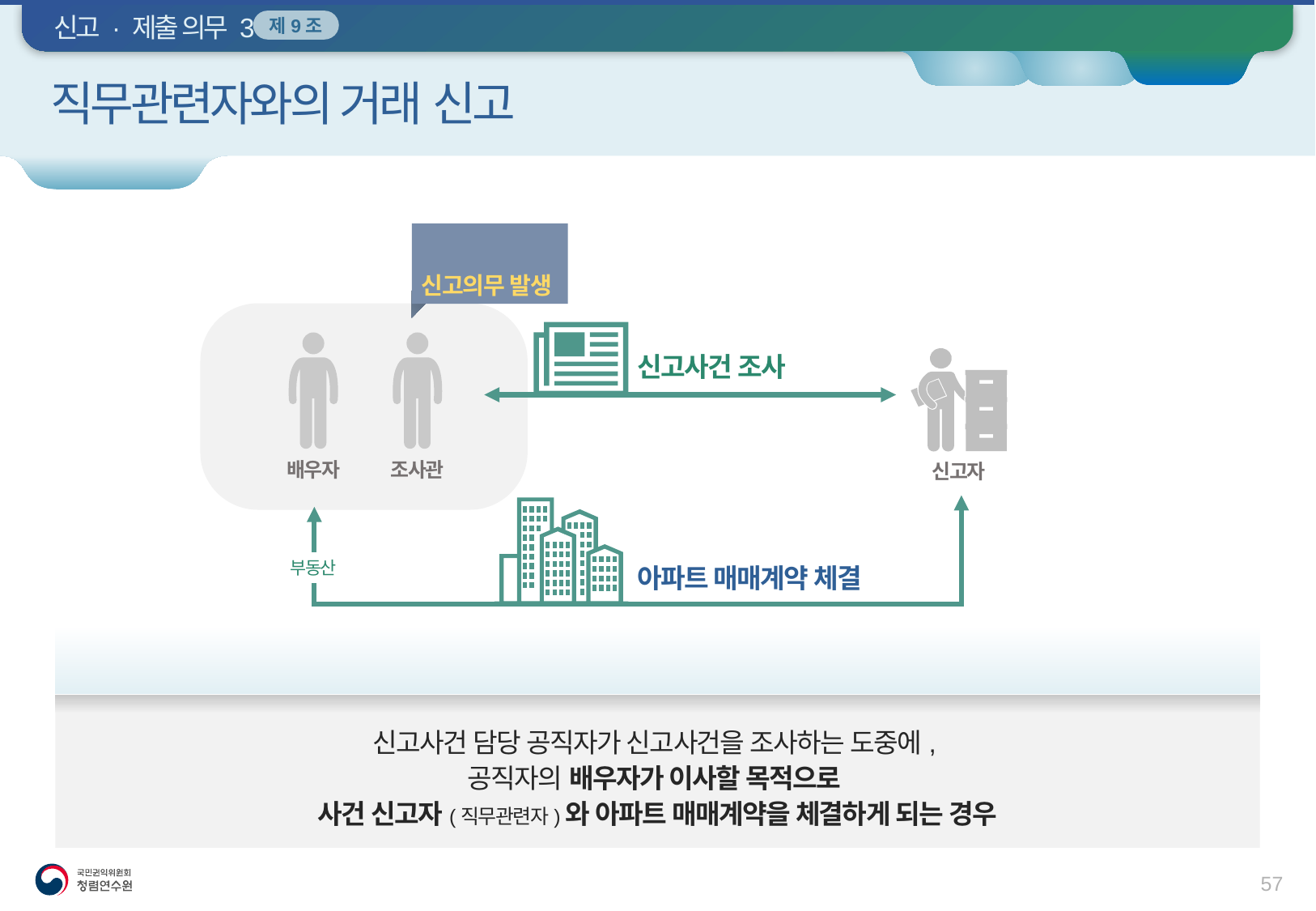

신고 · 제출 의무 3
제9조
개요

조치

예시

직무관련자와의 거래 신고
예    시

직무관련자와의 거래
신고의무 발생

신고자
신고사건 조사
배우자
조사관

부동산
아파트 매매계약 체결

신고사건 담당 공직자가 신고사건을 조사하는 도중에,
공직자의 배우자가 이사할 목적으로
사건 신고자(직무관련자)와 아파트 매매계약을 체결하게 되는 경우
57